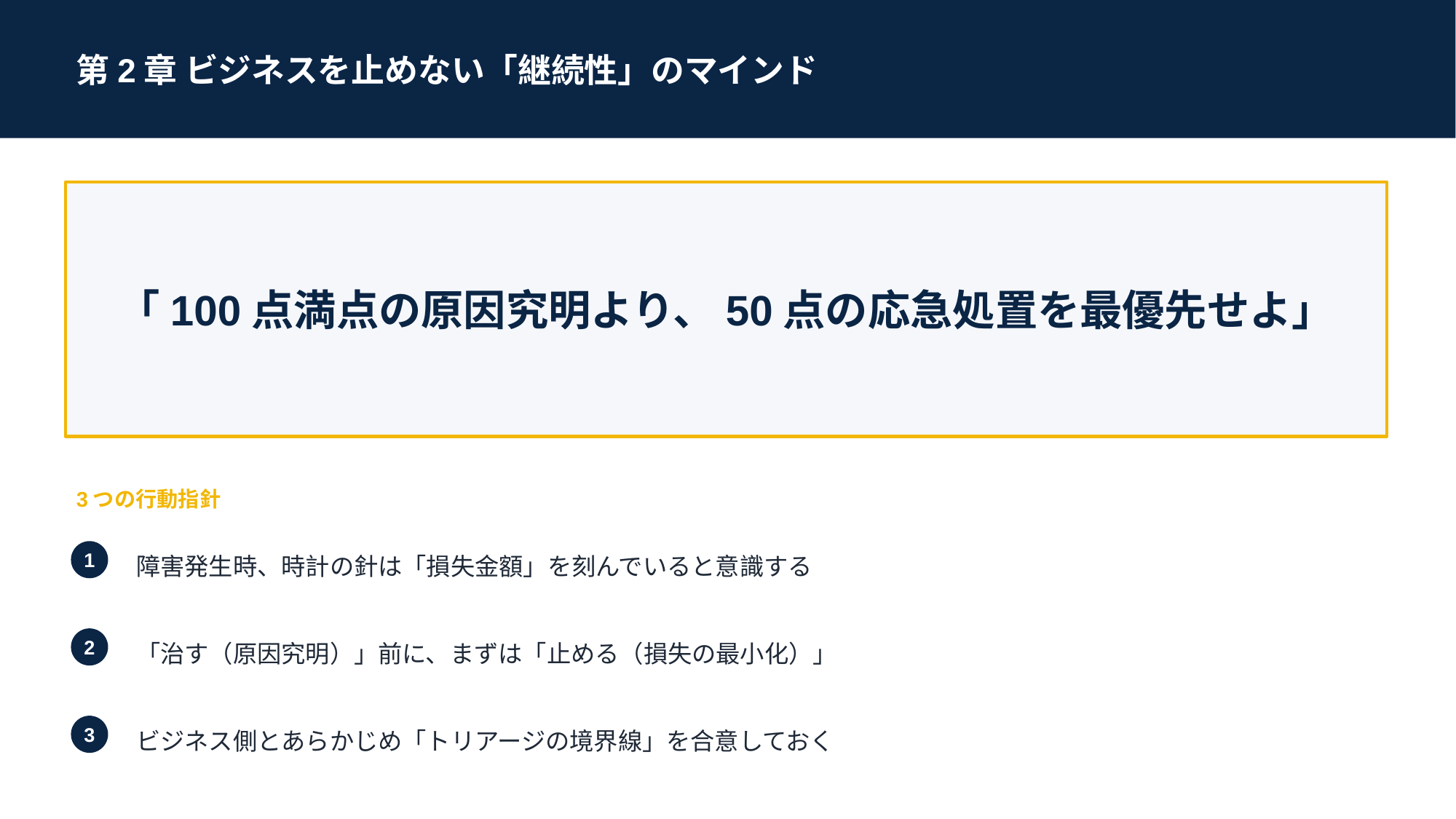

第2章 ビジネスを止めない「継続性」のマインド

「100点満点の原因究明より、50点の応急処置を最優先せよ」
3つの行動指針
障害発生時、時計の針は「損失金額」を刻んでいると意識する

1
「治す（原因究明）」前に、まずは「止める（損失の最小化）」

2
ビジネス側とあらかじめ「トリアージの境界線」を合意しておく

3